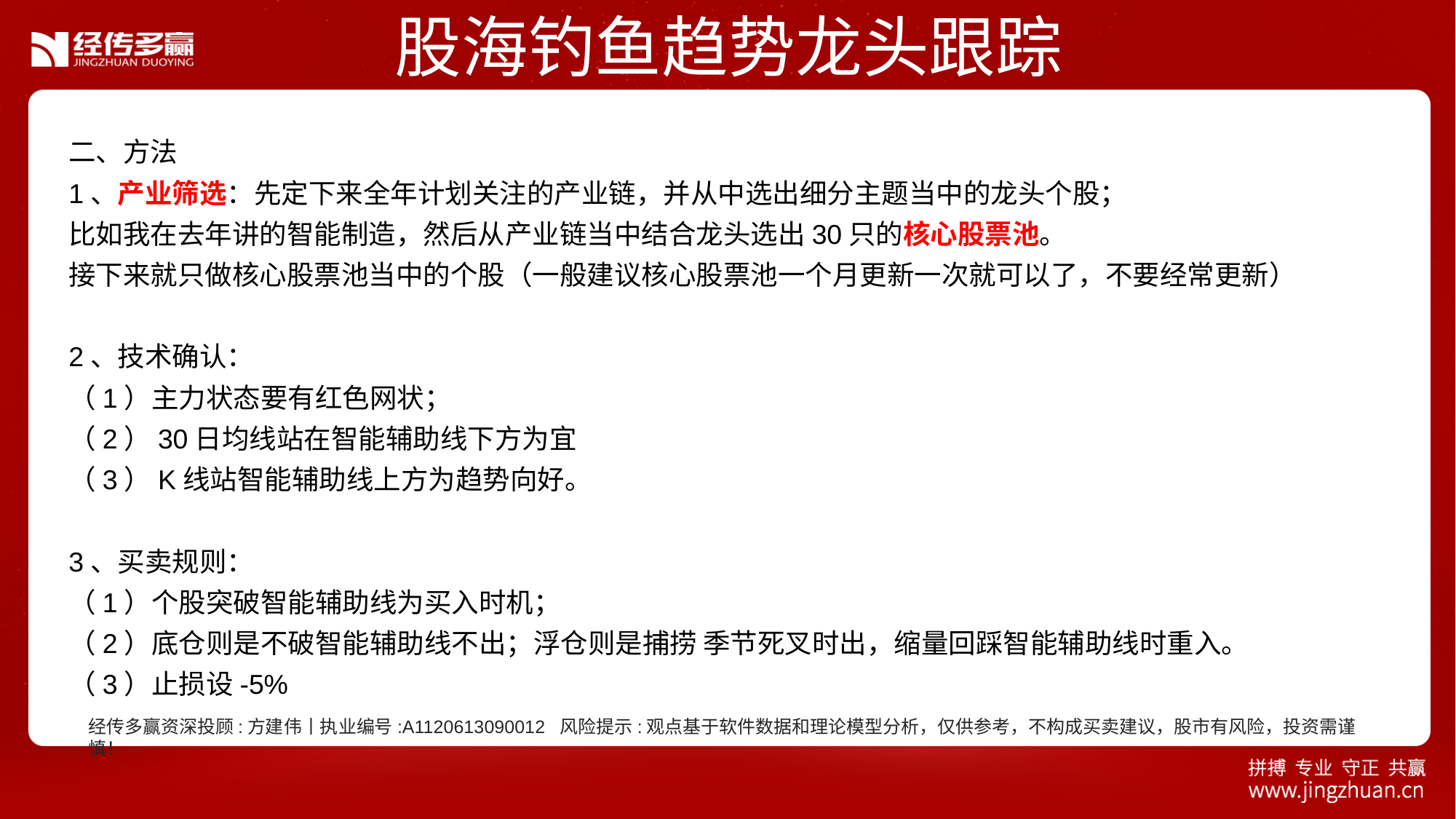

股海钓鱼趋势龙头跟踪
二、方法
1、产业筛选：先定下来全年计划关注的产业链，并从中选出细分主题当中的龙头个股；
比如我在去年讲的智能制造，然后从产业链当中结合龙头选出30只的核心股票池。
接下来就只做核心股票池当中的个股（一般建议核心股票池一个月更新一次就可以了，不要经常更新）

2、技术确认：
（1）主力状态要有红色网状；
（2）30日均线站在智能辅助线下方为宜
（3）K线站智能辅助线上方为趋势向好。

3、买卖规则：
（1）个股突破智能辅助线为买入时机；
（2）底仓则是不破智能辅助线不出；浮仓则是捕捞 季节死叉时出，缩量回踩智能辅助线时重入。
（3）止损设-5%